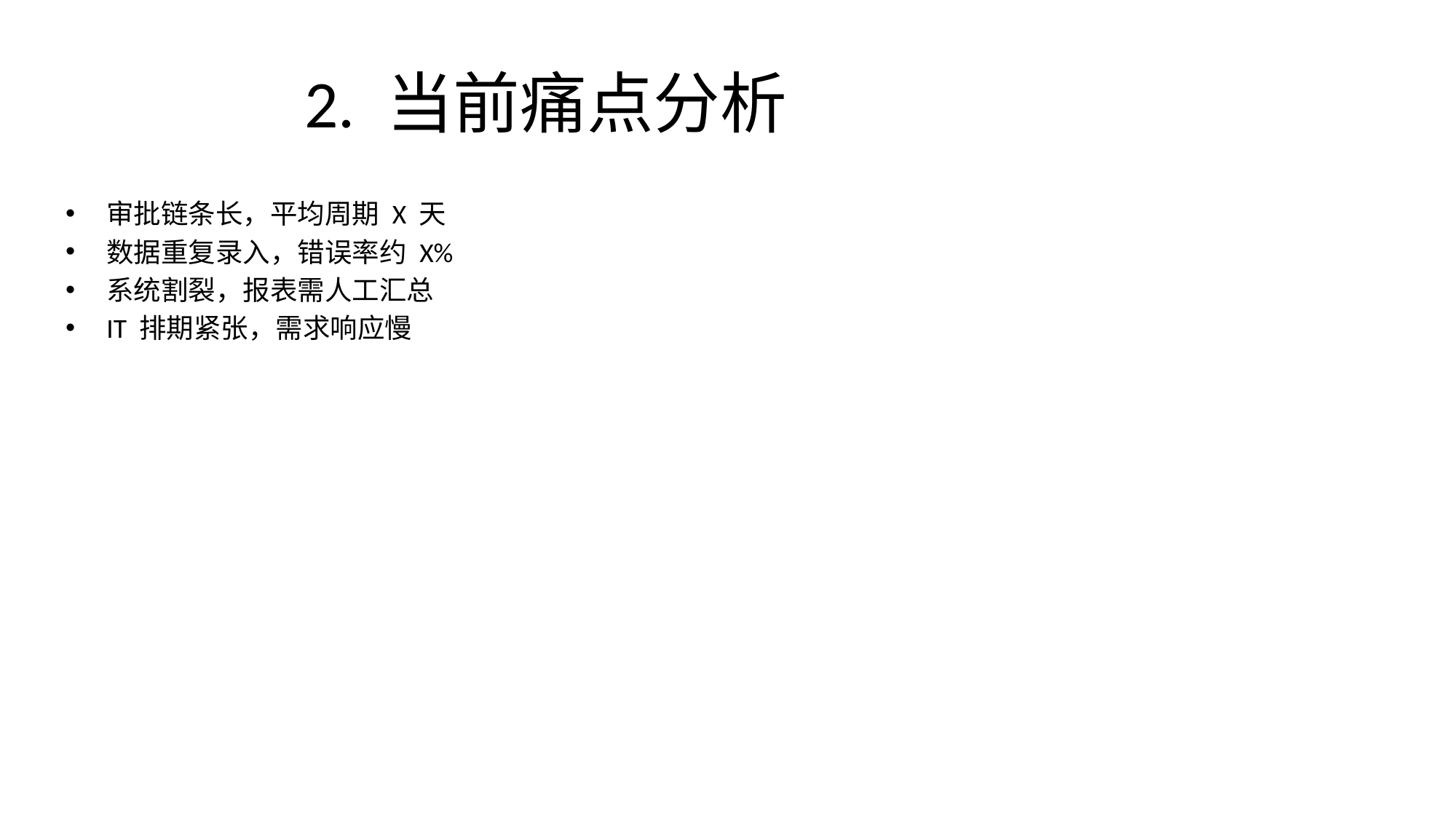

# 2. 当前痛点分析
审批链条长，平均周期 X 天
数据重复录入，错误率约 X%
系统割裂，报表需人工汇总
IT 排期紧张，需求响应慢